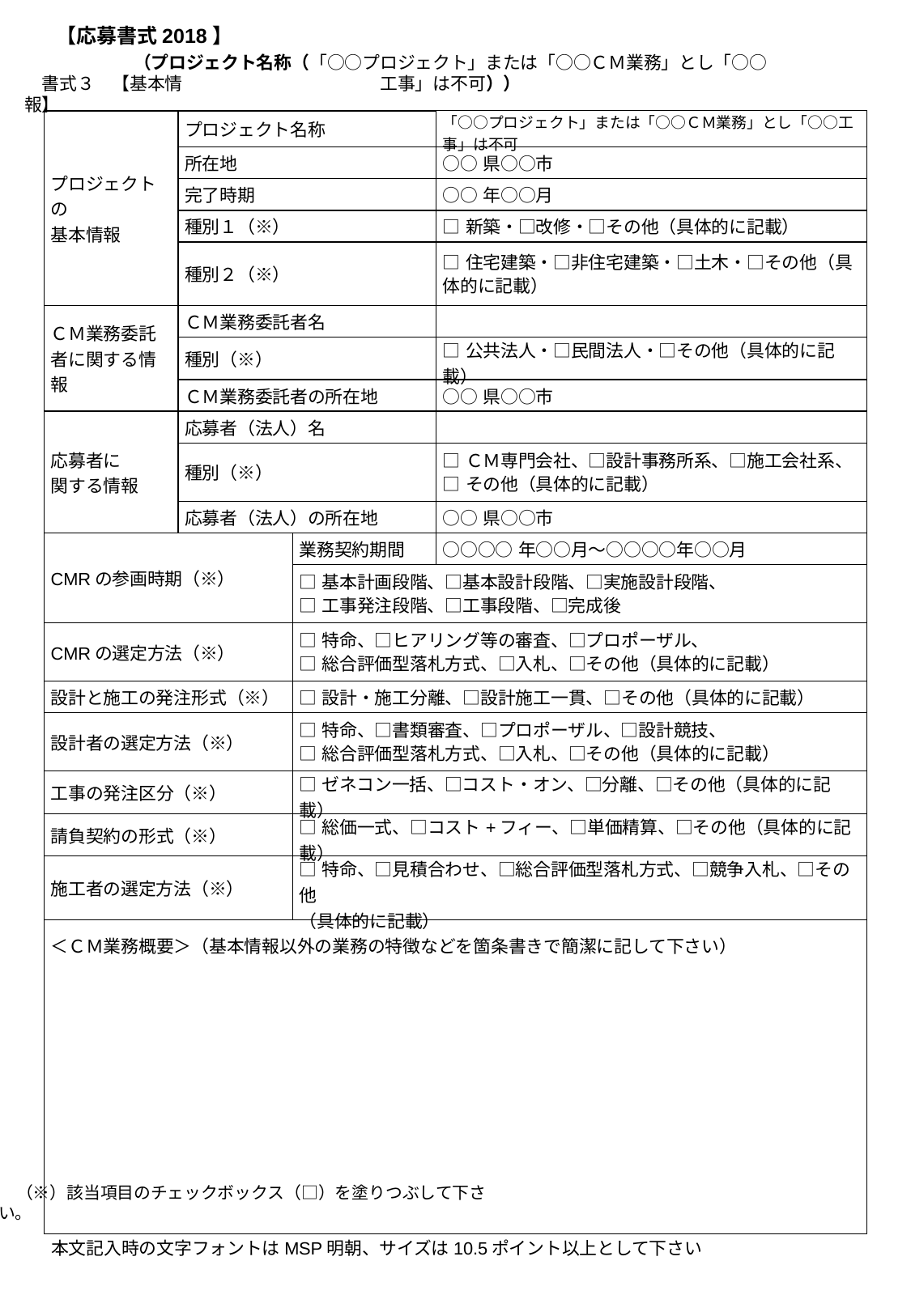

（プロジェクト名称（「○○プロジェクト」または「○○ＣＭ業務」とし「○○工事」は不可））
書式３　【基本情報】
| プロジェクトの 基本情報 | プロジェクト名称 |  | 「○○プロジェクト」または「○○ＣＭ業務」とし「○○工事」は不可 |
| --- | --- | --- | --- |
|  | 所在地 |  | ○○県○○市 |
|  | 完了時期 |  | ○○年○○月 |
|  | 種別１（※） |  | □新築・□改修・□その他（具体的に記載） |
|  | 種別２（※） |  | □住宅建築・□非住宅建築・□土木・□その他（具体的に記載） |
| ＣＭ業務委託者に関する情報 | ＣＭ業務委託者名 |  |  |
|  | 種別（※） |  | □公共法人・□民間法人・□その他（具体的に記載） |
|  | ＣＭ業務委託者の所在地 |  | ○○県○○市 |
| 応募者に 関する情報 | 応募者（法人）名 |  |  |
|  | 種別（※） |  | □ＣＭ専門会社、□設計事務所系、□施工会社系、 □その他（具体的に記載） |
|  | 応募者（法人）の所在地 |  | ○○県○○市 |
| CMRの参画時期（※） |  | 業務契約期間 | ○○○○年○○月～○○○○年○○月 |
|  |  | □基本計画段階、□基本設計段階、□実施設計段階、 □工事発注段階、□工事段階、□完成後 |  |
| CMRの選定方法（※） |  | □特命、□ヒアリング等の審査、□プロポーザル、 □総合評価型落札方式、□入札、□その他（具体的に記載） |  |
| 設計と施工の発注形式（※） |  | □設計・施工分離、□設計施工一貫、□その他（具体的に記載） |  |
| 設計者の選定方法（※） |  | □特命、□書類審査、□プロポーザル、□設計競技、 □総合評価型落札方式、□入札、□その他（具体的に記載） |  |
| 工事の発注区分（※） |  | □ゼネコン一括、□コスト・オン、□分離、□その他（具体的に記載） |  |
| 請負契約の形式（※） |  | □総価一式、□コスト+フィー、□単価精算、□その他（具体的に記載） |  |
| 施工者の選定方法（※） |  | □特命、□見積合わせ、□総合評価型落札方式、□競争入札、□その他 （具体的に記載） |  |
| ＜ＣＭ業務概要＞（基本情報以外の業務の特徴などを箇条書きで簡潔に記して下さい） |  |  |  |
（※）該当項目のチェックボックス（□）を塗りつぶして下さい。